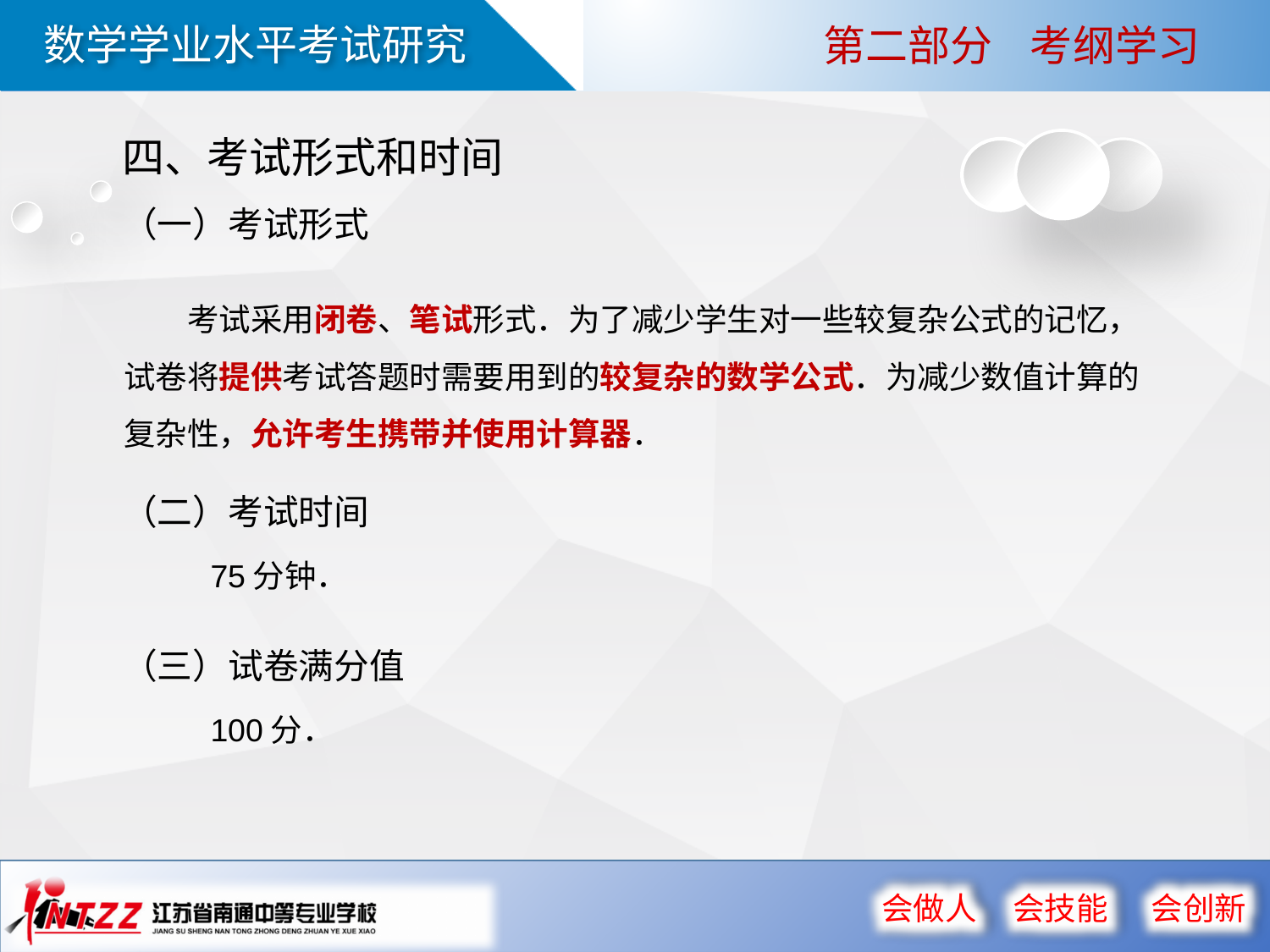

第二部分    考纲学习
四、考试形式和时间

（一）考试形式

考试采用闭卷、笔试形式．为了减少学生对一些较复杂公式的记忆，试卷将提供考试答题时需要用到的较复杂的数学公式．为减少数值计算的复杂性，允许考生携带并使用计算器．
（二）考试时间
75分钟．
（三）试卷满分值
100分．